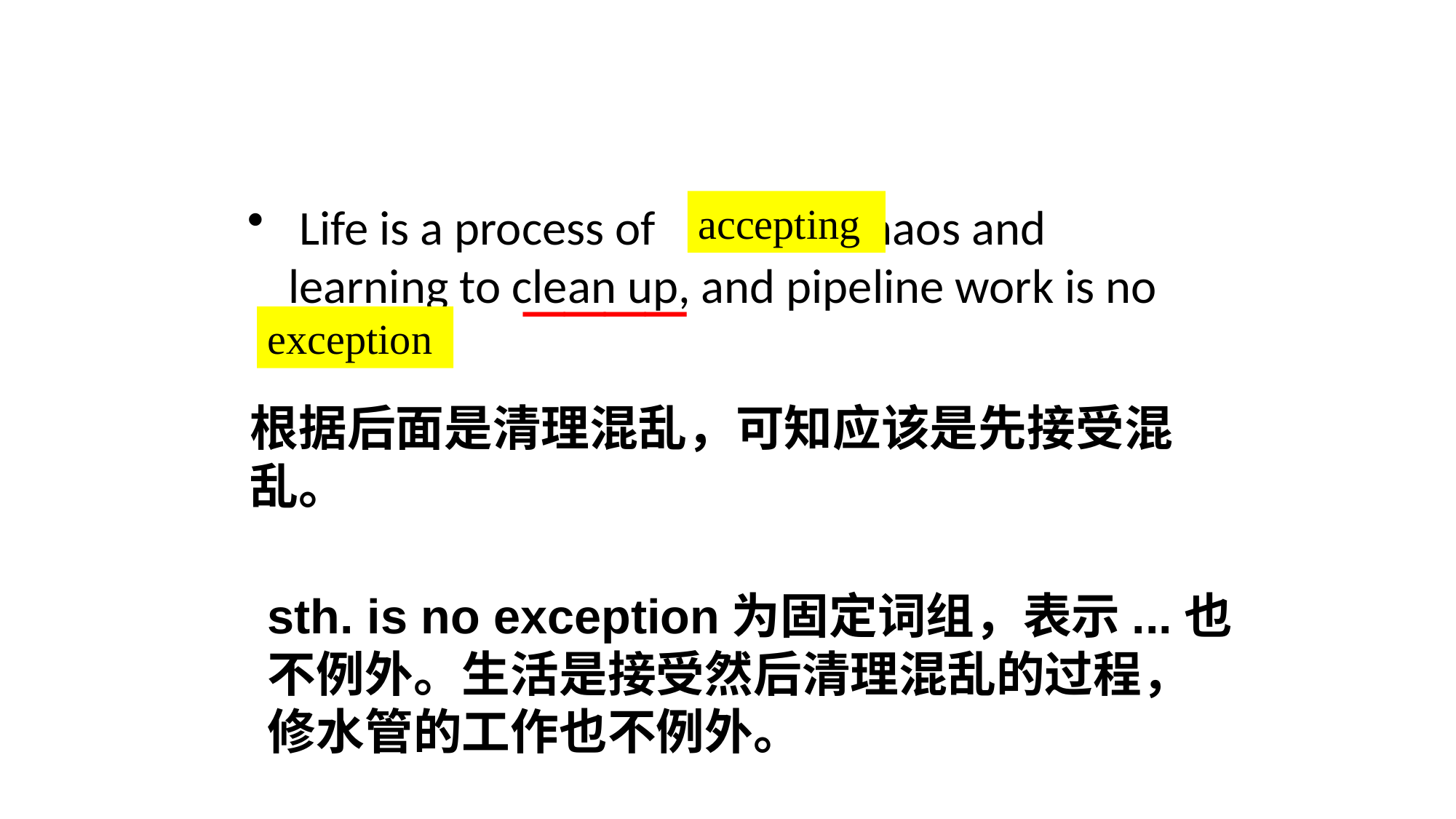

Life is a process of     52        chaos and learning to clean up, and pipeline work is no     53     .

accepting
____
exception
根据后面是清理混乱，可知应该是先接受混乱。

sth. is no exception为固定词组，表示...也不例外。生活是接受然后清理混乱的过程，修水管的工作也不例外。